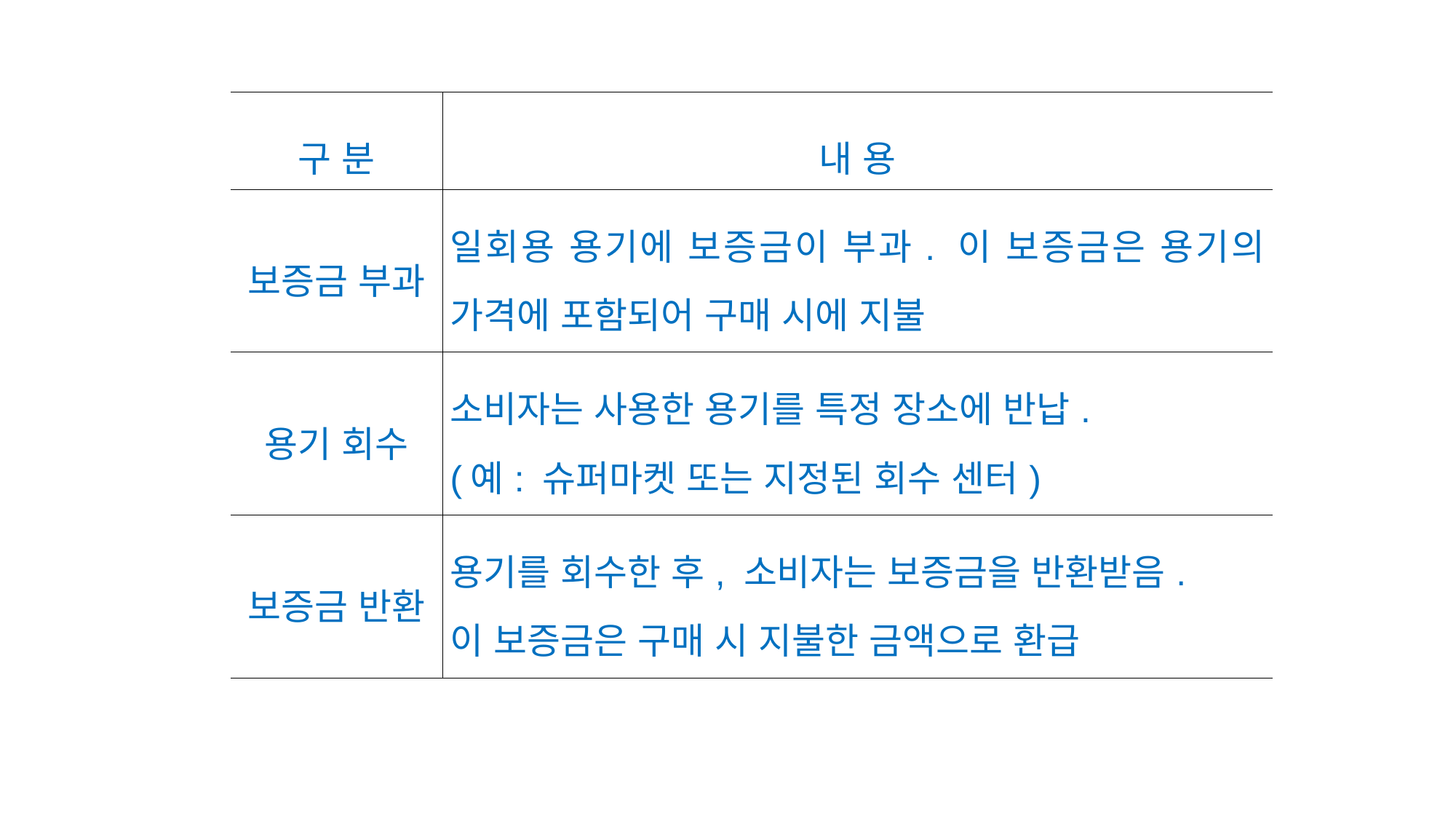

| 구 분 | 내 용 |
| --- | --- |
| 보증금 부과 | 일회용 용기에 보증금이 부과. 이 보증금은 용기의 가격에 포함되어 구매 시에 지불 |
| 용기 회수 | 소비자는 사용한 용기를 특정 장소에 반납. (예: 슈퍼마켓 또는 지정된 회수 센터) |
| 보증금 반환 | 용기를 회수한 후, 소비자는 보증금을 반환받음. 이 보증금은 구매 시 지불한 금액으로 환급 |